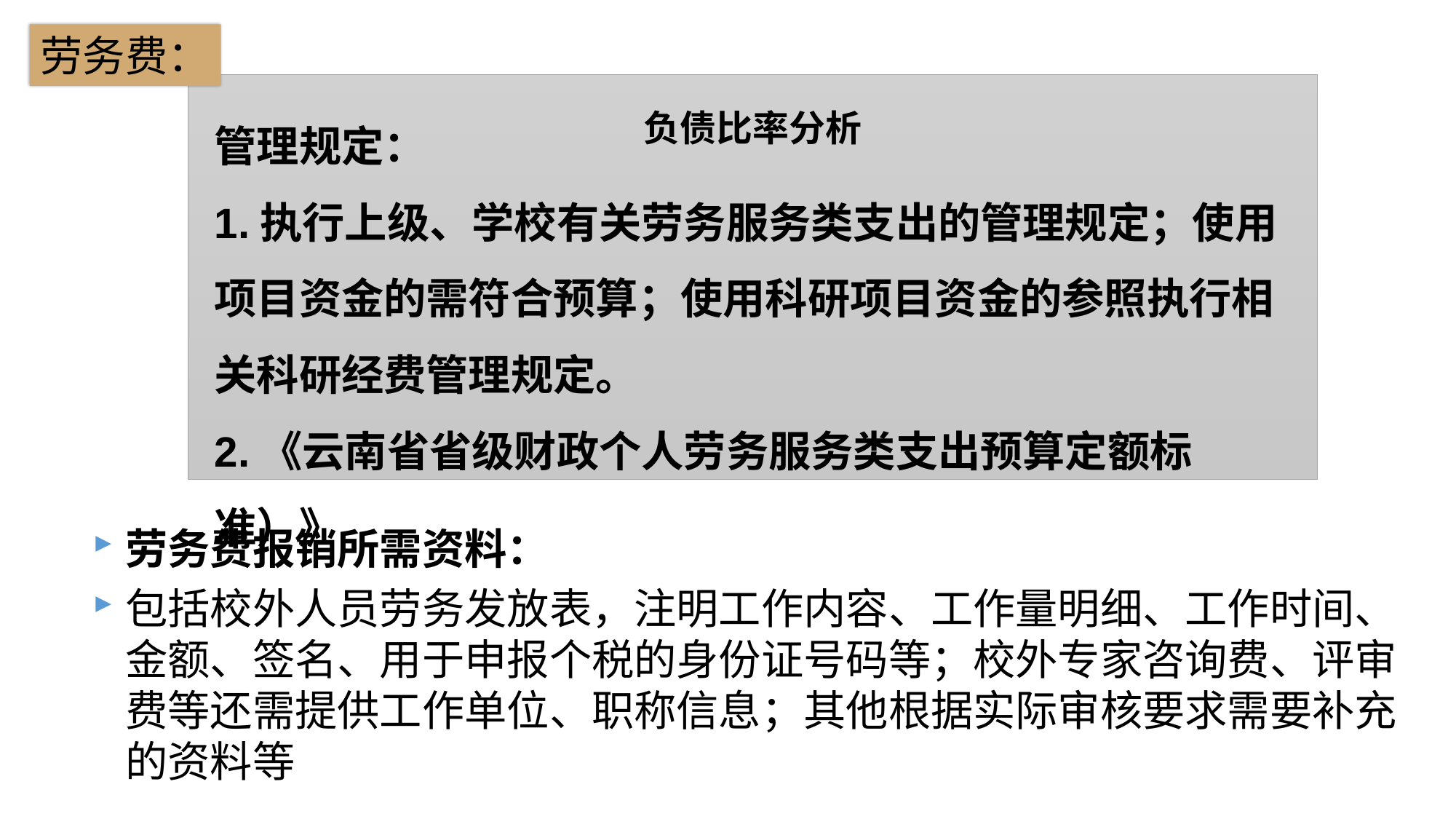

劳务费：

### Chart: 负债比率分析

| Category |
|---|
管理规定：
1.执行上级、学校有关劳务服务类支出的管理规定；使用项目资金的需符合预算；使用科研项目资金的参照执行相关科研经费管理规定。
2.《云南省省级财政个人劳务服务类支出预算定额标准）》
劳务费报销所需资料：
包括校外人员劳务发放表，注明工作内容、工作量明细、工作时间、金额、签名、用于申报个税的身份证号码等；校外专家咨询费、评审费等还需提供工作单位、职称信息；其他根据实际审核要求需要补充的资料等